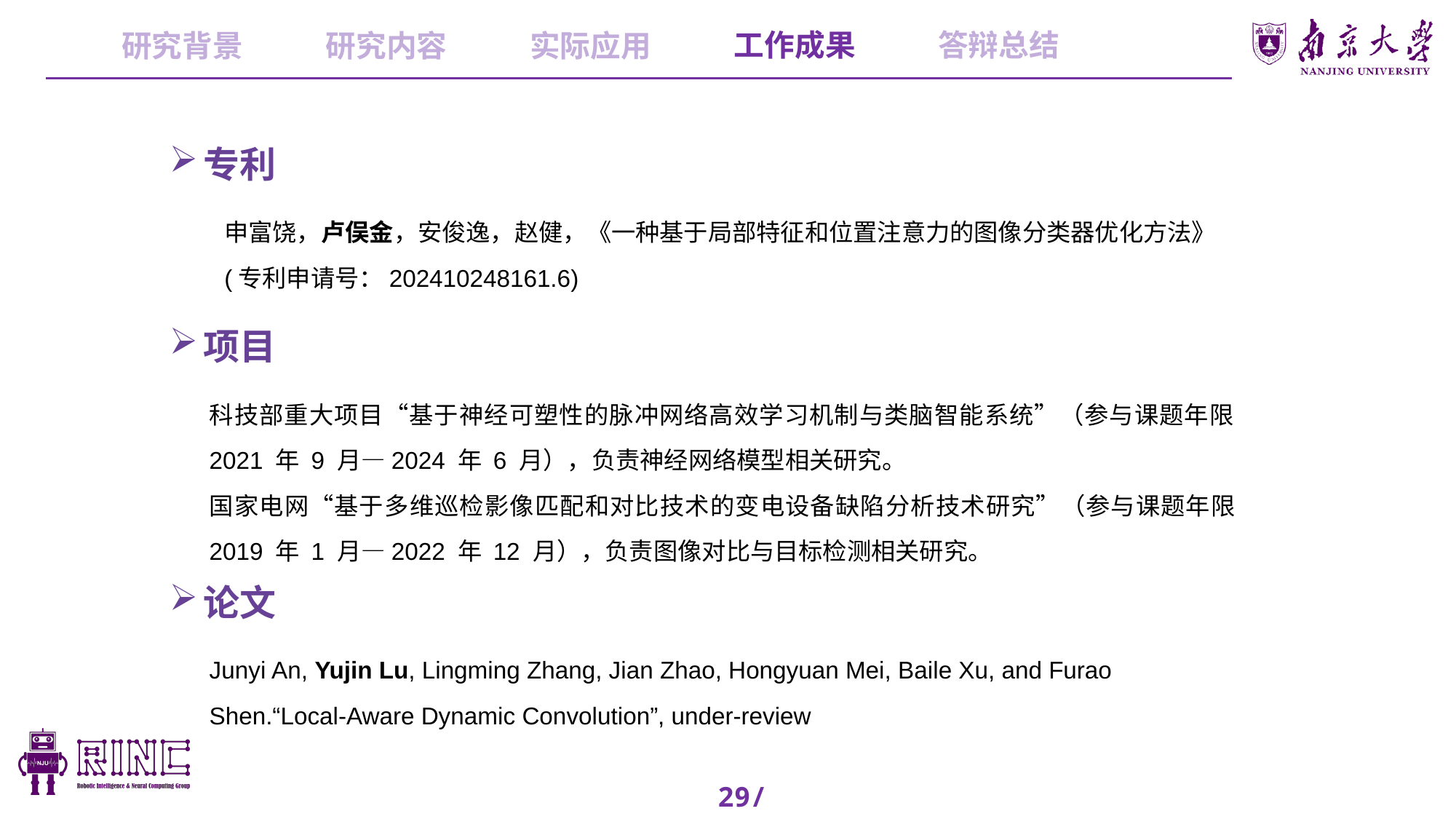

工作成果
答辩总结
研究内容
实际应用
研究背景
专利
申富饶，卢俣金，安俊逸，赵健，《一种基于局部特征和位置注意力的图像分类器优化方法》
(专利申请号：202410248161.6)
项目
科技部重大项目“基于神经可塑性的脉冲网络高效学习机制与类脑智能系统”（参与课题年限 2021 年 9 月—2024 年 6 月），负责神经网络模型相关研究。
国家电网“基于多维巡检影像匹配和对比技术的变电设备缺陷分析技术研究”（参与课题年限 2019 年 1 月—2022 年 12 月），负责图像对比与目标检测相关研究。

论文

Junyi An, Yujin Lu, Lingming Zhang, Jian Zhao, Hongyuan Mei, Baile Xu, and Furao Shen.“Local-Aware Dynamic Convolution”, under-review
29/32